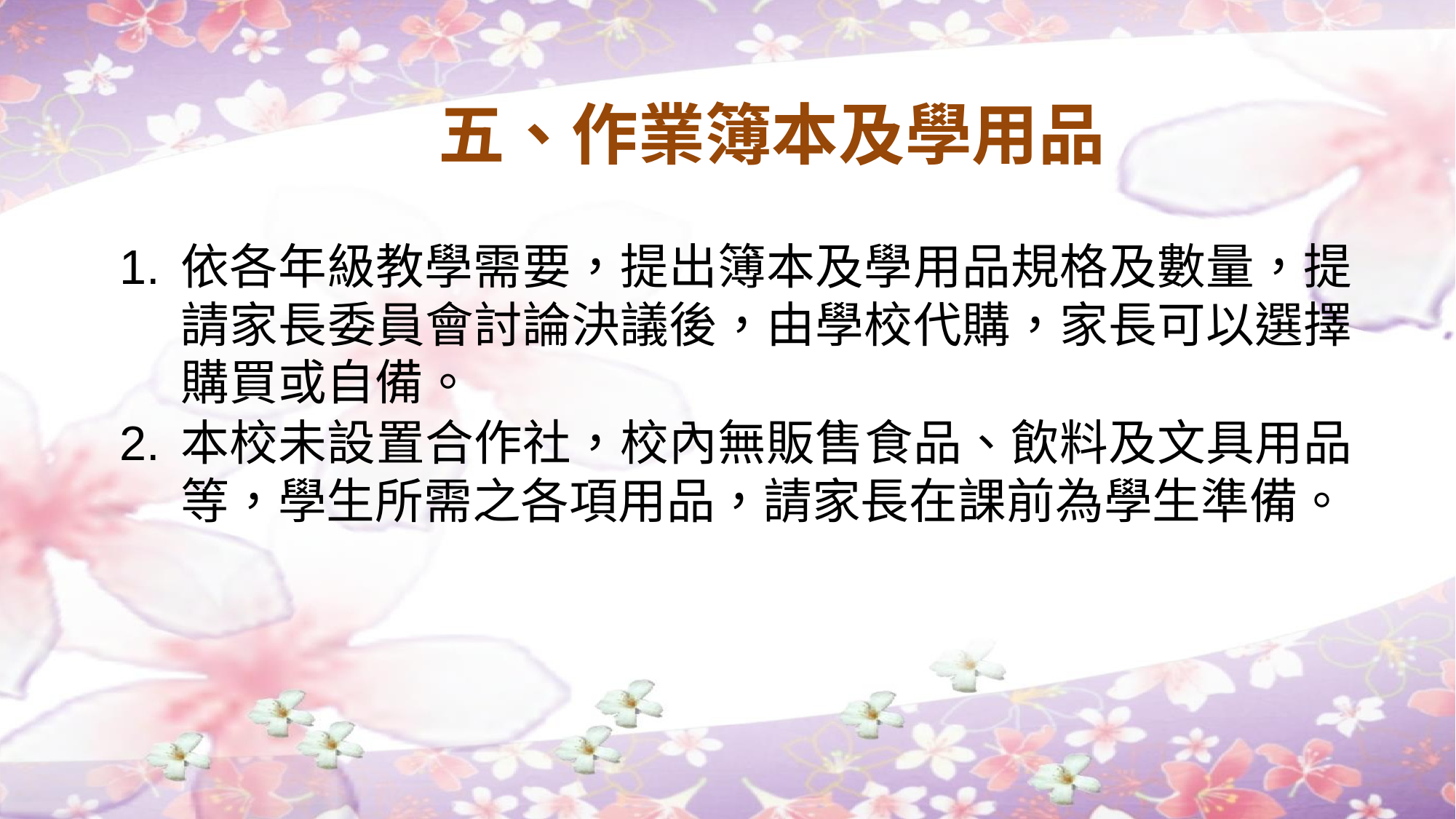

# 五、作業簿本及學用品
依各年級教學需要，提出簿本及學用品規格及數量，提請家長委員會討論決議後，由學校代購，家長可以選擇購買或自備。
本校未設置合作社，校內無販售食品、飲料及文具用品等，學生所需之各項用品，請家長在課前為學生準備。